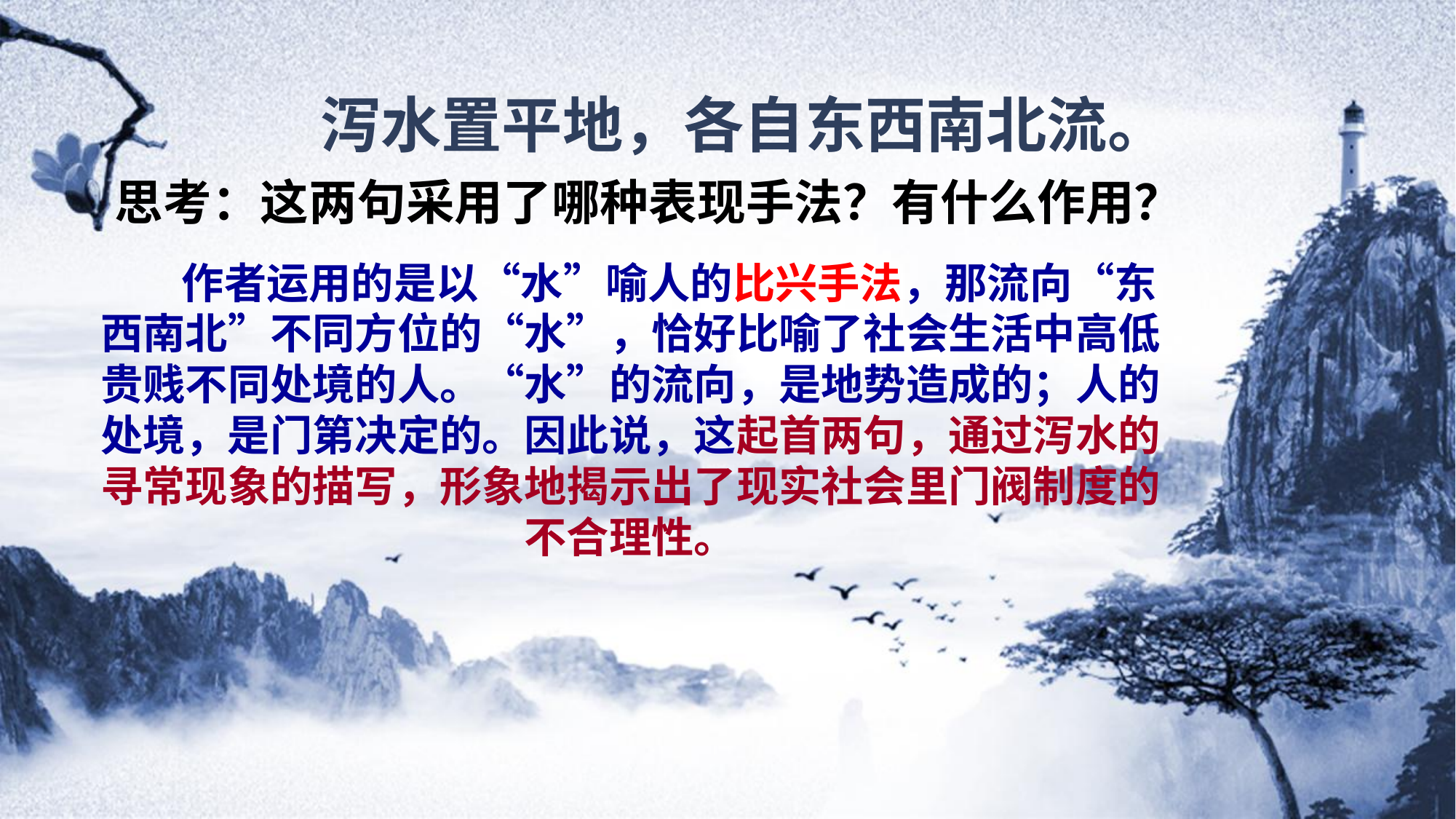

泻水置平地，各自东西南北流。
思考：这两句采用了哪种表现手法？有什么作用？
       作者运用的是以“水”喻人的比兴手法，那流向“东西南北”不同方位的“水”，恰好比喻了社会生活中高低贵贱不同处境的人。“水”的流向，是地势造成的；人的处境，是门第决定的。因此说，这起首两句，通过泻水的寻常现象的描写，形象地揭示出了现实社会里门阀制度的不合理性。